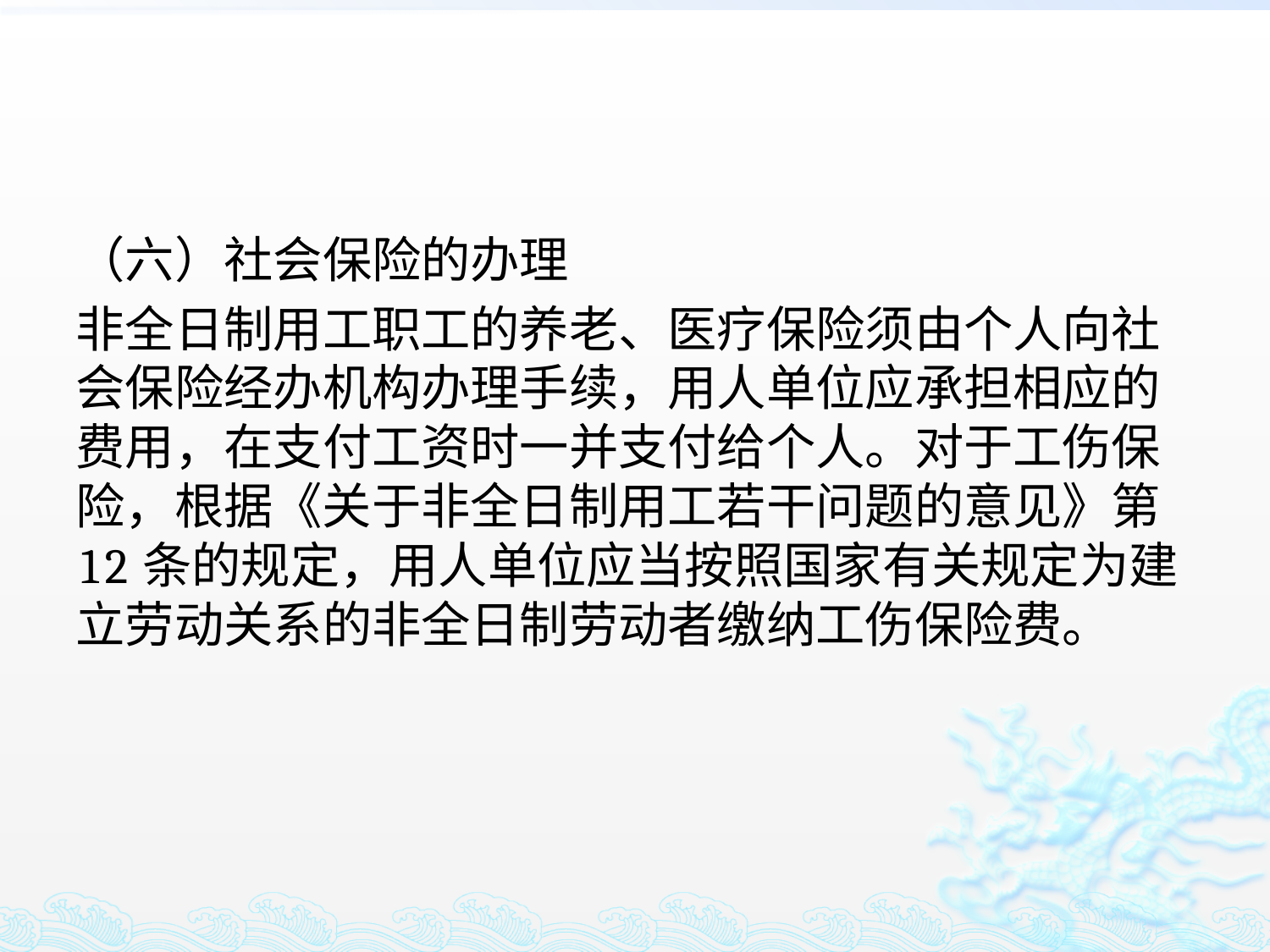

#
（六）社会保险的办理
非全日制用工职工的养老、医疗保险须由个人向社会保险经办机构办理手续，用人单位应承担相应的费用，在支付工资时一并支付给个人。对于工伤保险，根据《关于非全日制用工若干问题的意见》第12条的规定，用人单位应当按照国家有关规定为建立劳动关系的非全日制劳动者缴纳工伤保险费。